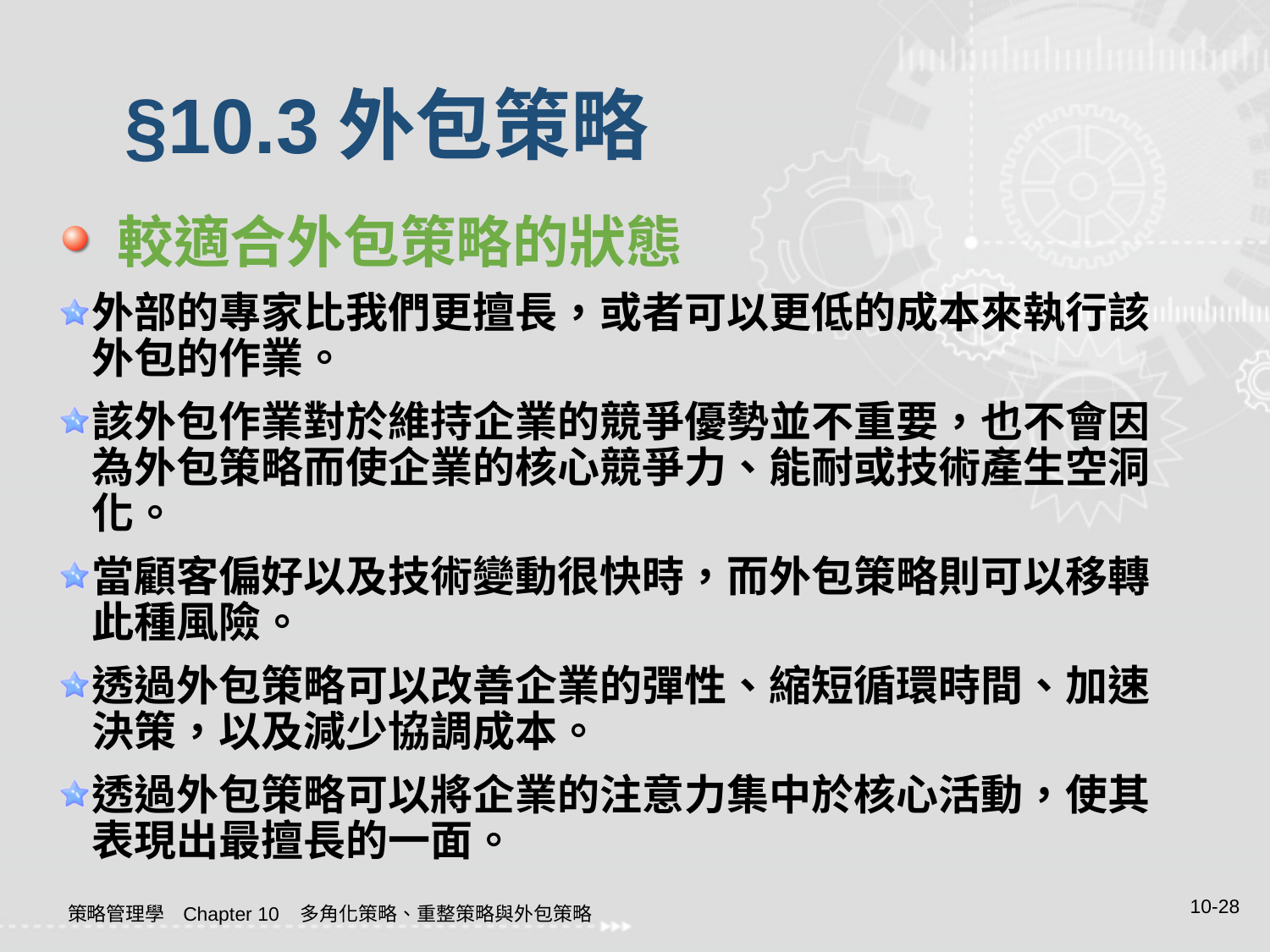

# §10.3外包策略
 較適合外包策略的狀態
外部的專家比我們更擅長，或者可以更低的成本來執行該外包的作業。
該外包作業對於維持企業的競爭優勢並不重要，也不會因為外包策略而使企業的核心競爭力、能耐或技術產生空洞化。
當顧客偏好以及技術變動很快時，而外包策略則可以移轉此種風險。
透過外包策略可以改善企業的彈性、縮短循環時間、加速決策，以及減少協調成本。
透過外包策略可以將企業的注意力集中於核心活動，使其表現出最擅長的一面。

10-28
策略管理學   Chapter 10   多角化策略、重整策略與外包策略